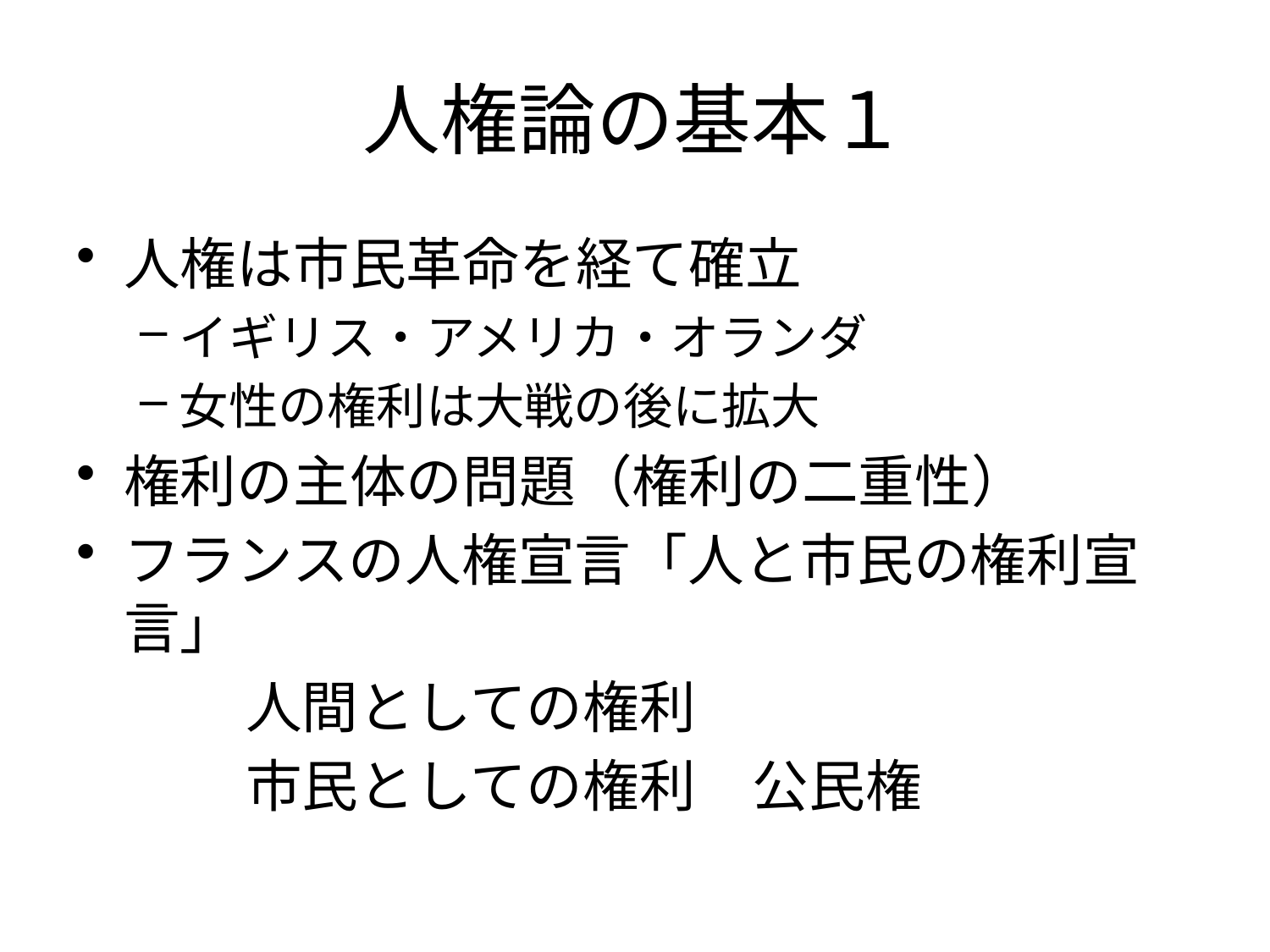

# 人権論の基本１
人権は市民革命を経て確立
イギリス・アメリカ・オランダ
女性の権利は大戦の後に拡大
権利の主体の問題（権利の二重性）
フランスの人権宣言「人と市民の権利宣言」
　　　人間としての権利
　　　市民としての権利　公民権